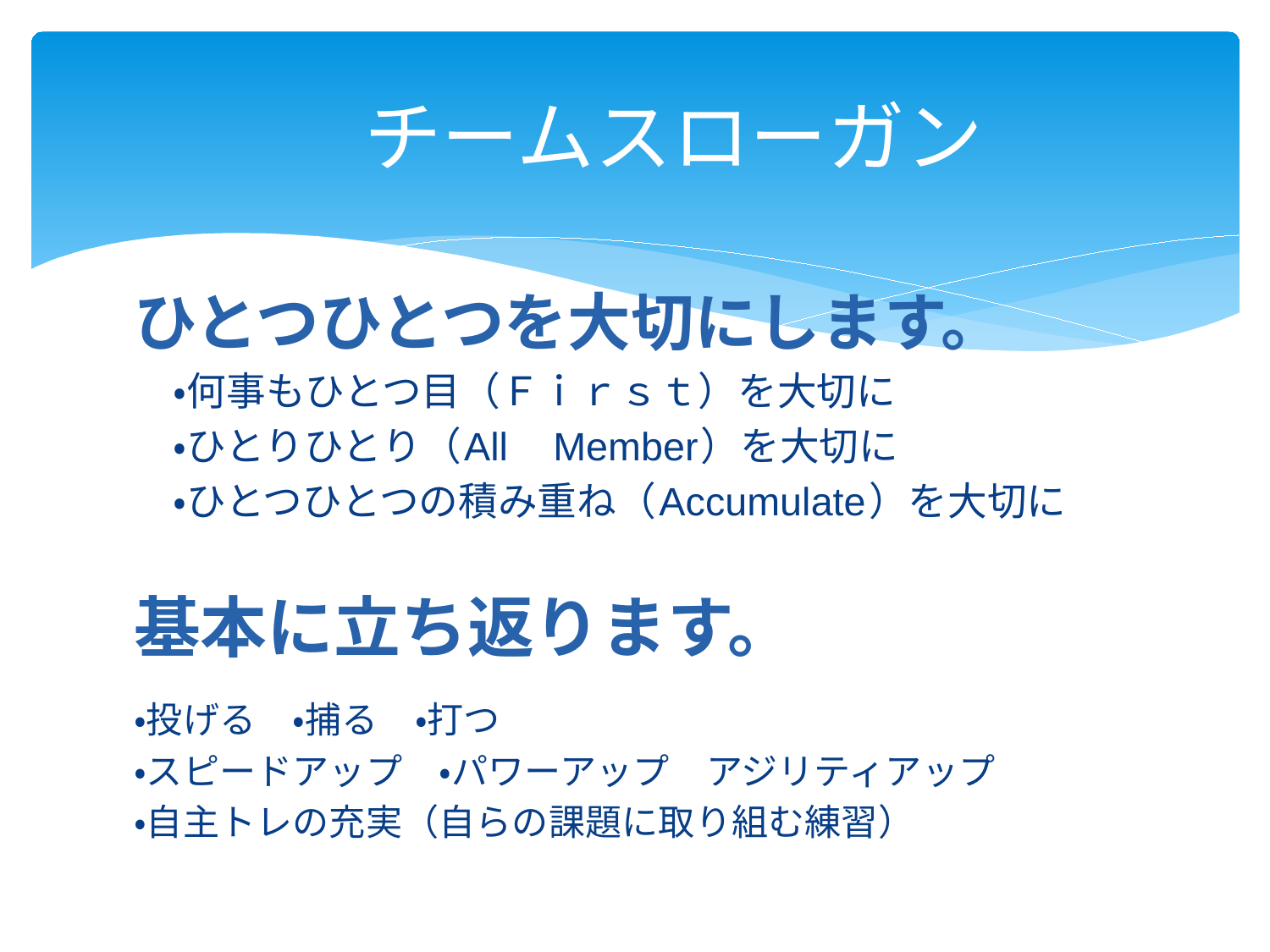

# チームスローガン
ひとつひとつを大切にします。
　・何事もひとつ目（Ｆｉｒｓｔ）を大切に
　・ひとりひとり（All　Member）を大切に
　・ひとつひとつの積み重ね（Accumulate）を大切に

基本に立ち返ります。

・投げる　・捕る　・打つ
・スピードアップ　・パワーアップ　アジリティアップ
・自主トレの充実（自らの課題に取り組む練習）